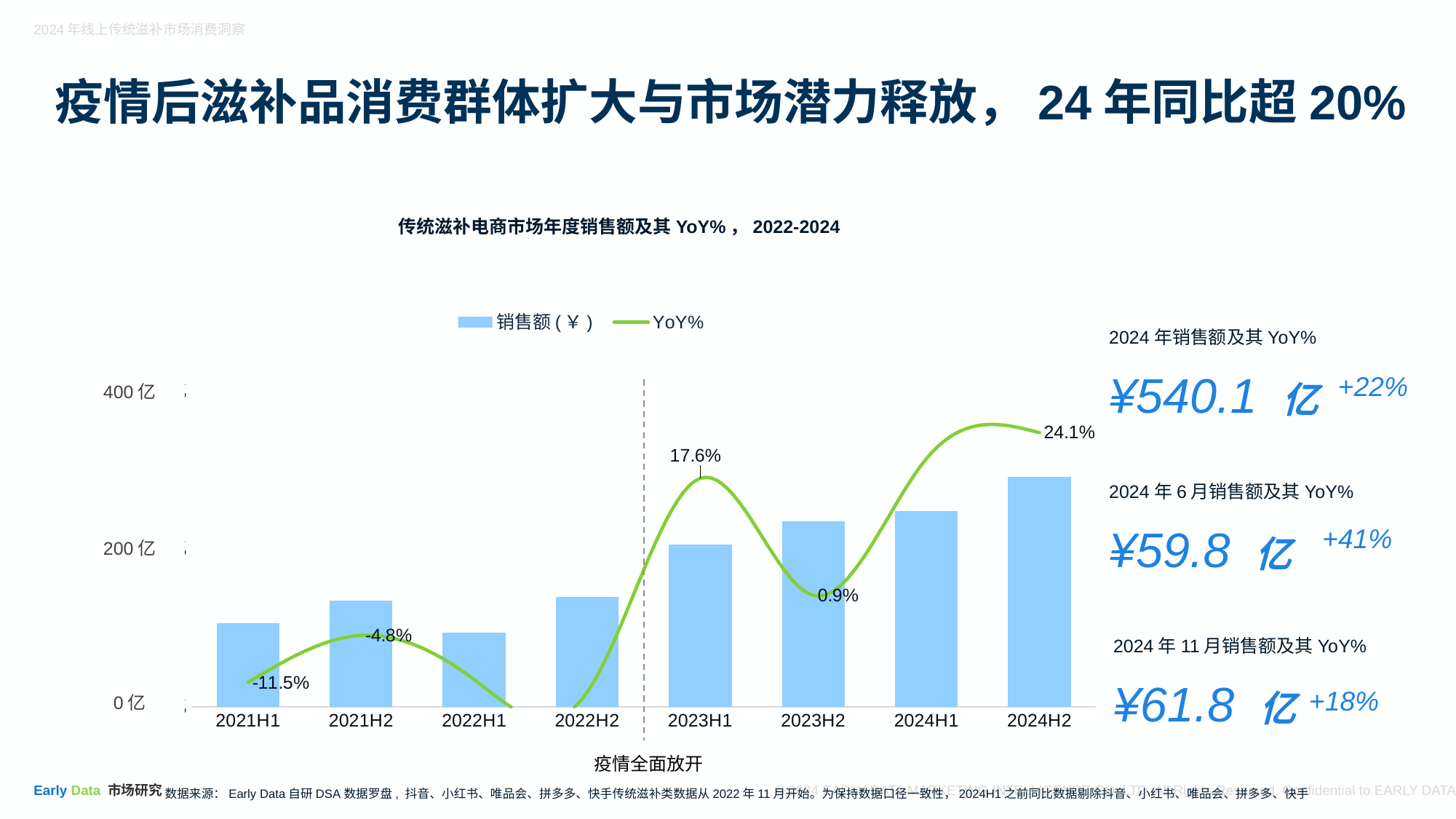

疫情后滋补品消费群体扩大与市场潜力释放，24年同比超20%
传统滋补电商市场年度销售额及其YoY%，2022-2024

### Chart

| Category | 销售额(￥) | YoY% |
|---|---|---|
| 2021H1 | 10614866485.970287 | -0.115 |
| 2021H2 | 13482081316.940287 | -0.048 |
| 2022H1 | 9441006647.549965 | -0.111 |
| 2022H2 | 13978222822.03019 | -0.129 |
| 2023H1 | 20609521431.52064 | 0.176 |
| 2023H2 | 23527369648.550728 | 0.009 |
| 2024H1 | 24812761834.91096 | 0.204 |
| 2024H2 | 29198090830.370167 | 0.241 |
| 400亿 |
| --- |
| 200亿 |
| 0亿 |
2024年销售额及其YoY%
¥540.1 亿
+22%
2024年6月销售额及其YoY%
¥59.8 亿
+41%
2024年11月销售额及其YoY%
¥61.8 亿
+18%
疫情全面放开
数据来源：Early Data自研DSA数据罗盘, 抖音、小红书、唯品会、拼多多、快手传统滋补类数据从2022年11月开始。为保持数据口径一致性，2024H1之前同比数据剔除抖音、小红书、唯品会、拼多多、快手